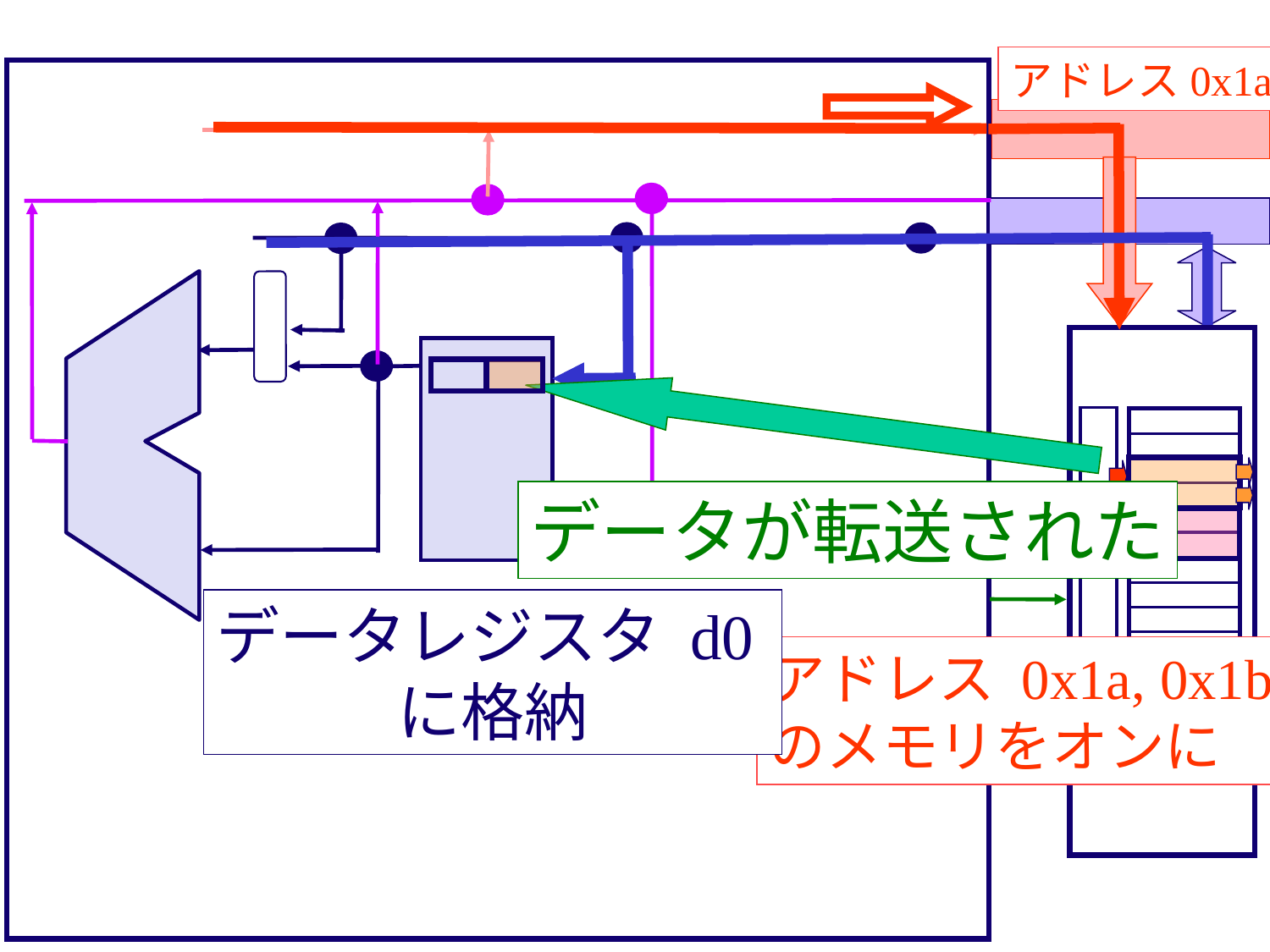

アドレス0x1a

データが転送された

データレジスタ d0
に格納

アドレス 0x1a, 0x1b
のメモリをオンに